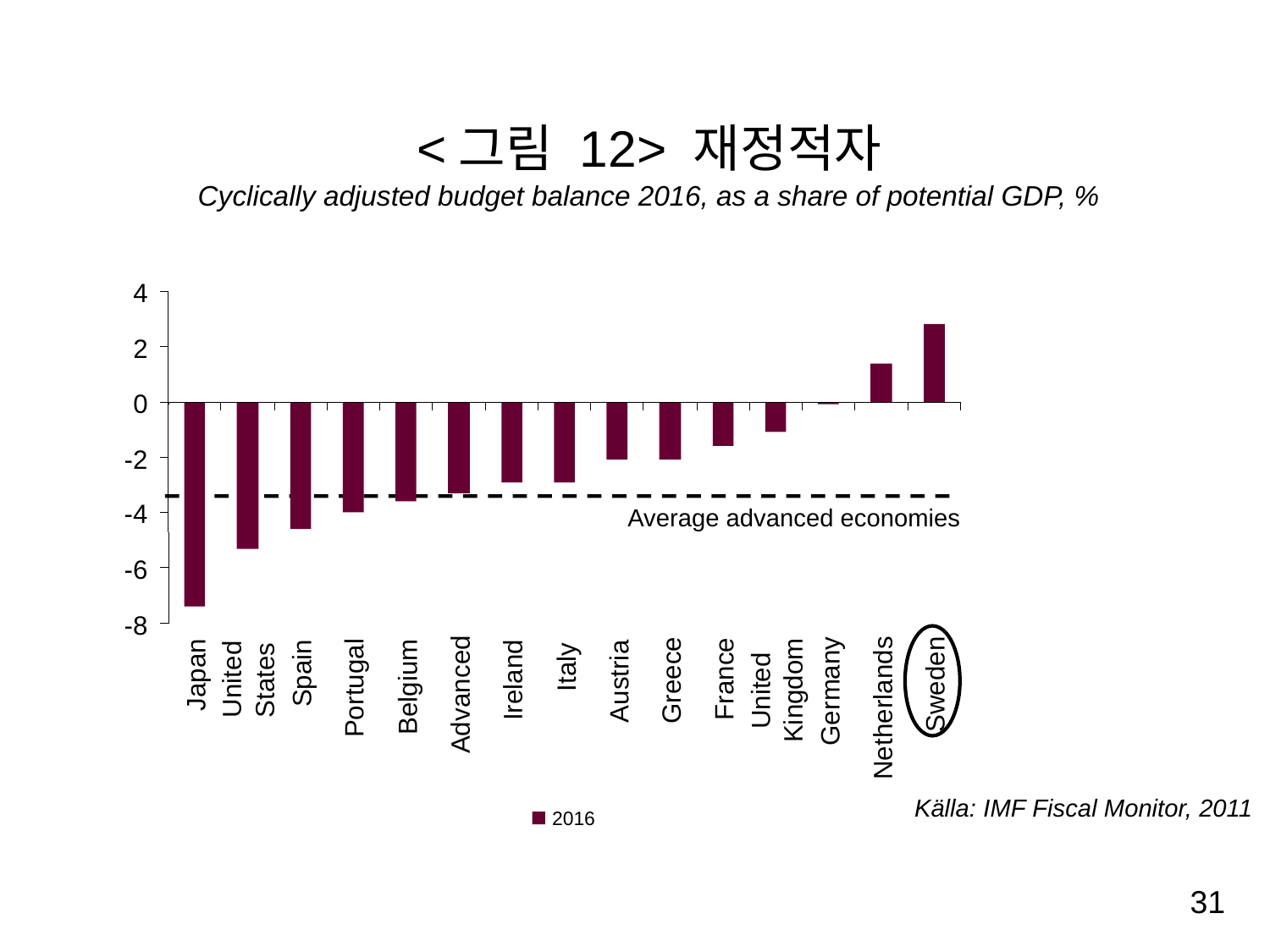

# <그림 12> 재정적자 Cyclically adjusted budget balance 2016, as a share of potential GDP, %

4

2

0

-2

Average advanced economies
-4

-6

-8

Italy
Spain
Japan
France
United
Ireland
States
Greece
Austria
Sweden
Belgium
Portugal
Kingdom
United
Germany
Advanced
Netherlands
Källa: IMF Fiscal Monitor, 2011
2016

31